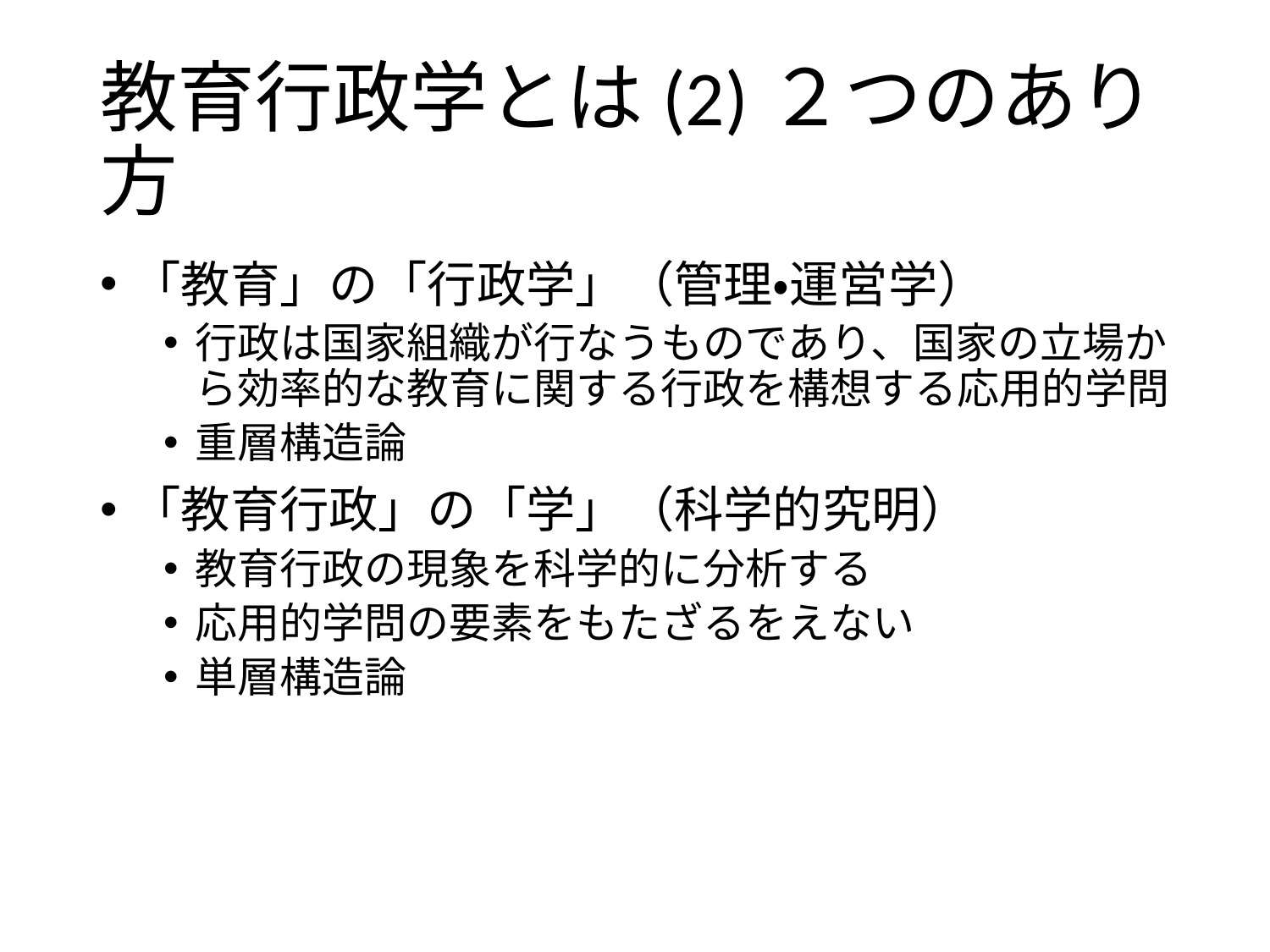

# 教育行政学とは(2)２つのあり方
「教育」の「行政学」（管理・運営学）
行政は国家組織が行なうものであり、国家の立場から効率的な教育に関する行政を構想する応用的学問
重層構造論
「教育行政」の「学」（科学的究明）
教育行政の現象を科学的に分析する
応用的学問の要素をもたざるをえない
単層構造論